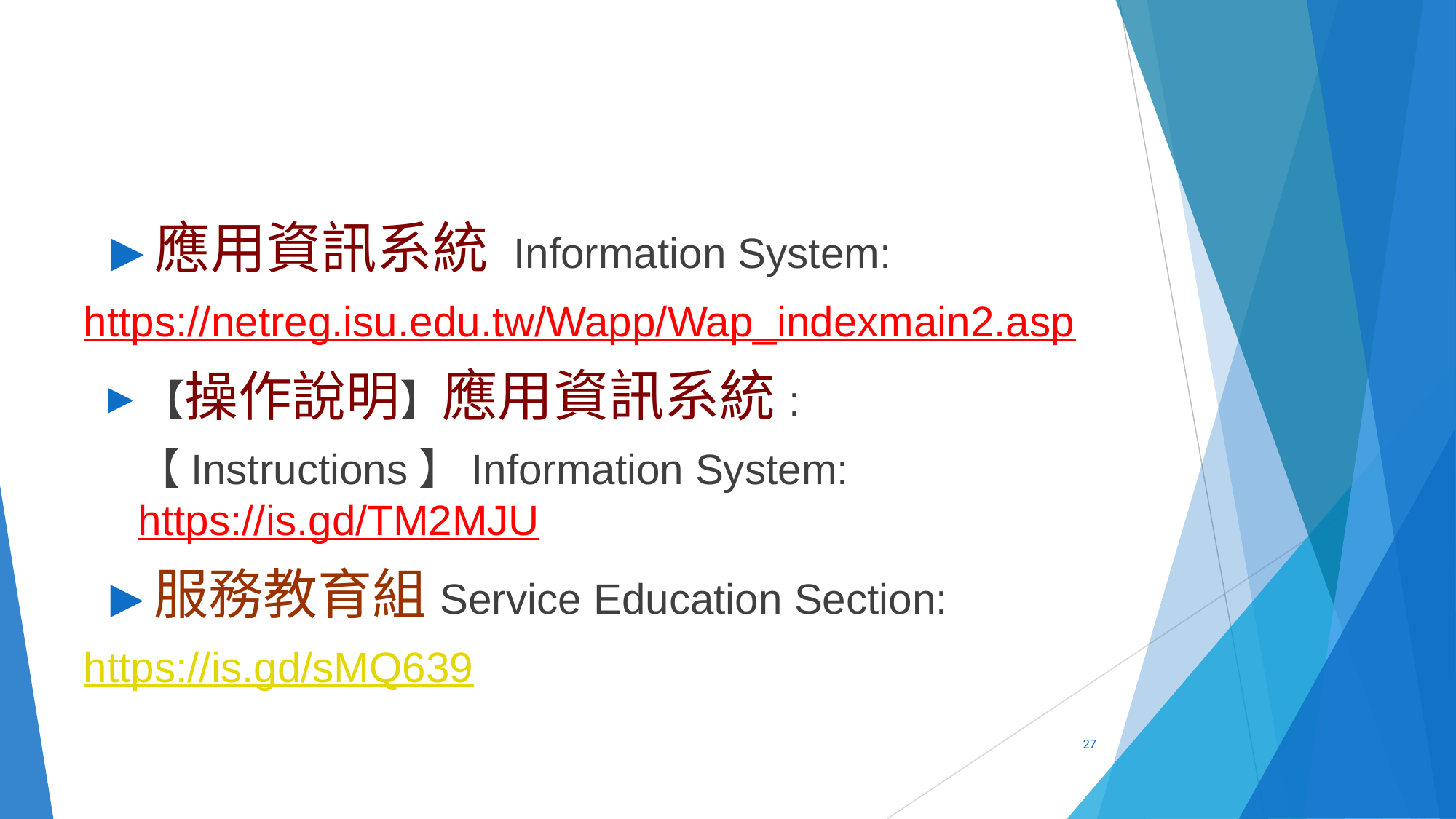

#
應用資訊系統 Information System:
https://netreg.isu.edu.tw/Wapp/Wap_indexmain2.asp
【操作說明】應用資訊系統:
【Instructions】Information System: https://is.gd/TM2MJU
服務教育組Service Education Section:
https://is.gd/sMQ639

27